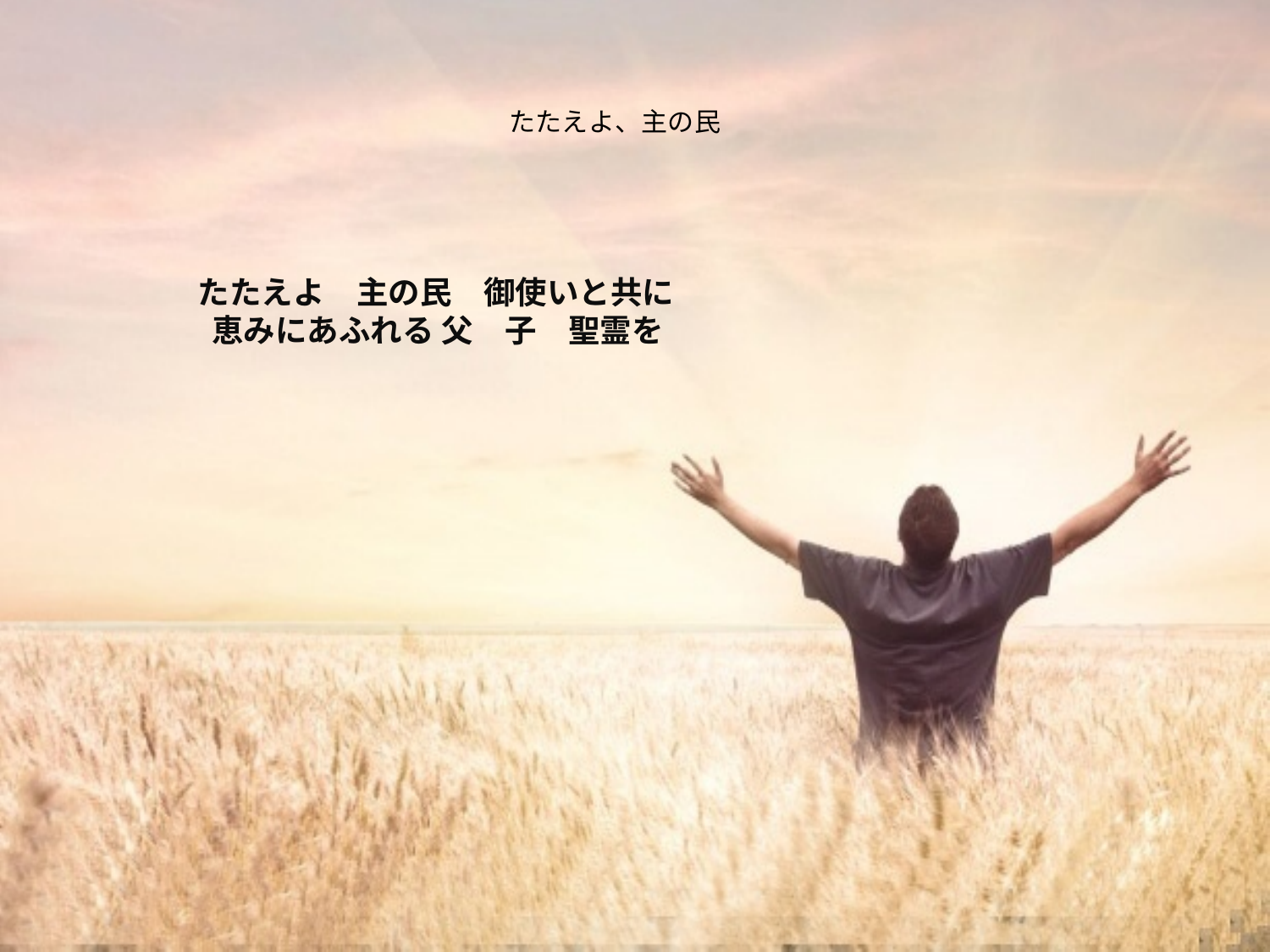

# たたえよ、主の民
たたえよ　主の民　御使いと共に    恵みにあふれる 父　子　聖霊を